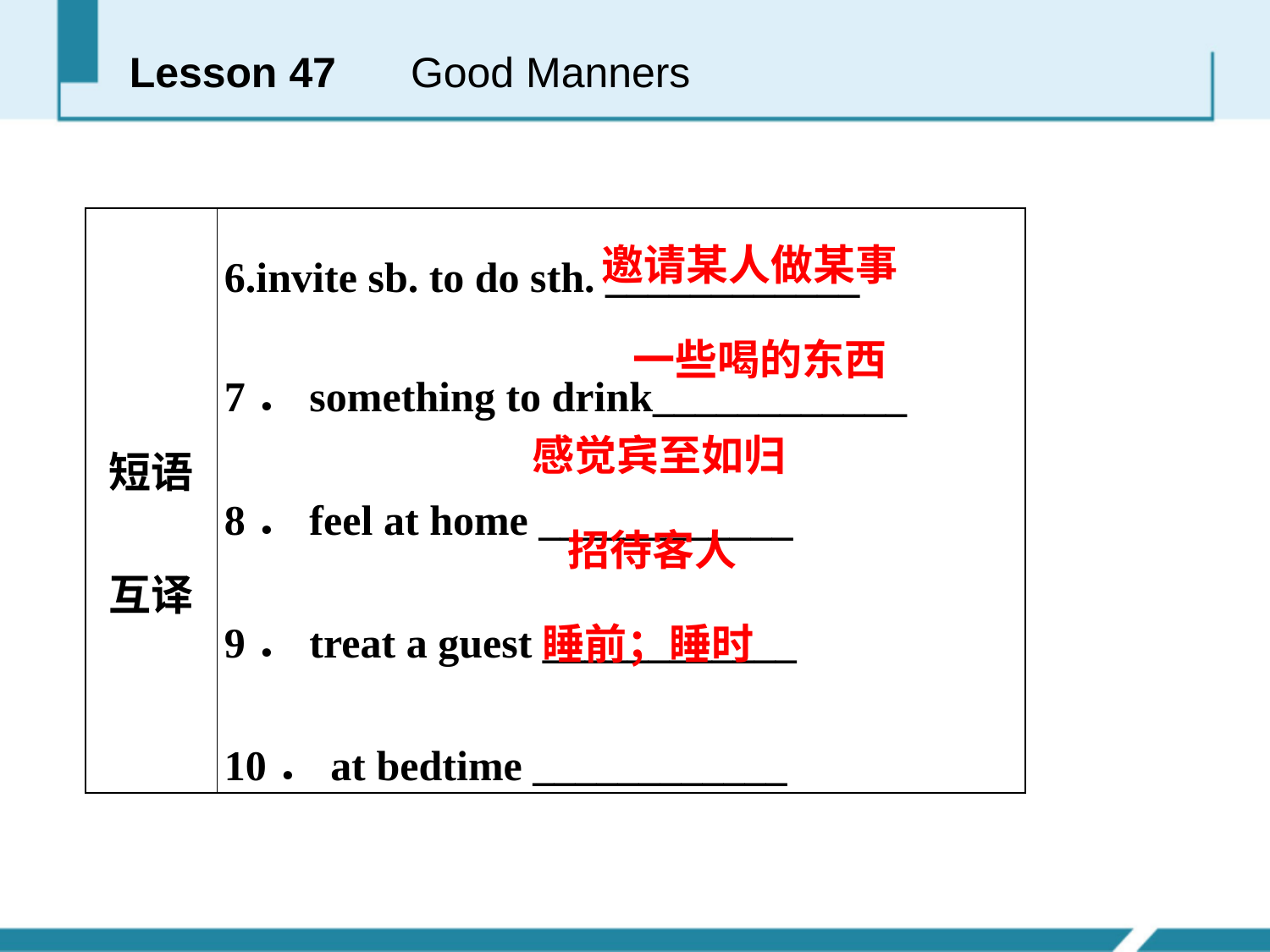

Lesson 47 　Good Manners
| 短语 互译 | 6.invite sb. to do sth. \_\_\_\_\_\_\_\_\_\_\_\_ 7．something to drink\_\_\_\_\_\_\_\_\_\_\_\_ 8．feel at home \_\_\_\_\_\_\_\_\_\_\_\_ 9．treat a guest \_\_\_\_\_\_\_\_\_\_\_\_ 10．at bedtime \_\_\_\_\_\_\_\_\_\_\_\_ |
| --- | --- |
邀请某人做某事
一些喝的东西
感觉宾至如归
招待客人
睡前；睡时